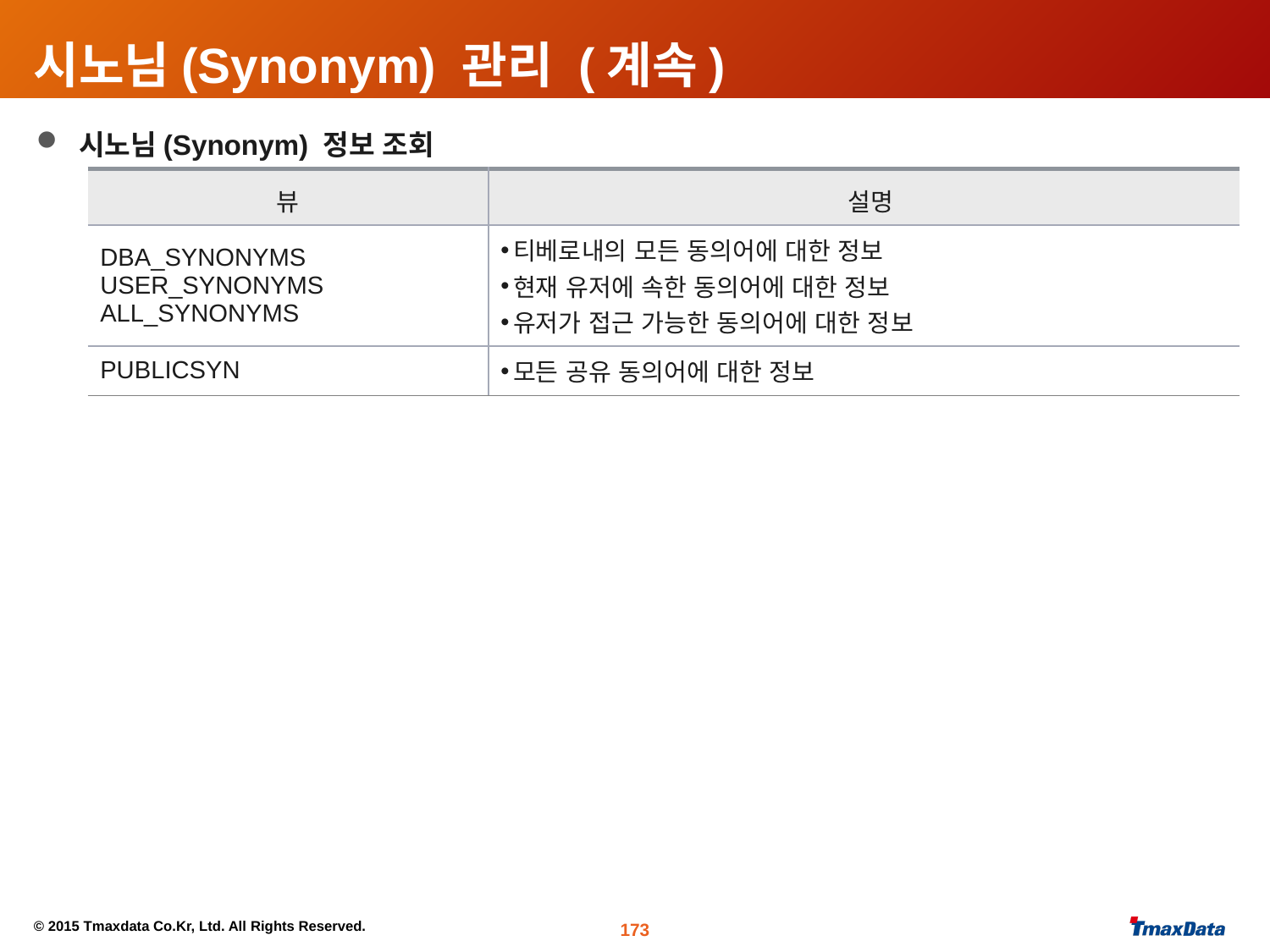

# 시노님(Synonym) 관리 (계속)
 시노님(Synonym) 정보 조회
| 뷰 | 설명 |
| --- | --- |
| DBA\_SYNONYMS USER\_SYNONYMS ALL\_SYNONYMS | 티베로내의 모든 동의어에 대한 정보 현재 유저에 속한 동의어에 대한 정보 유저가 접근 가능한 동의어에 대한 정보 |
| PUBLICSYN | 모든 공유 동의어에 대한 정보 |